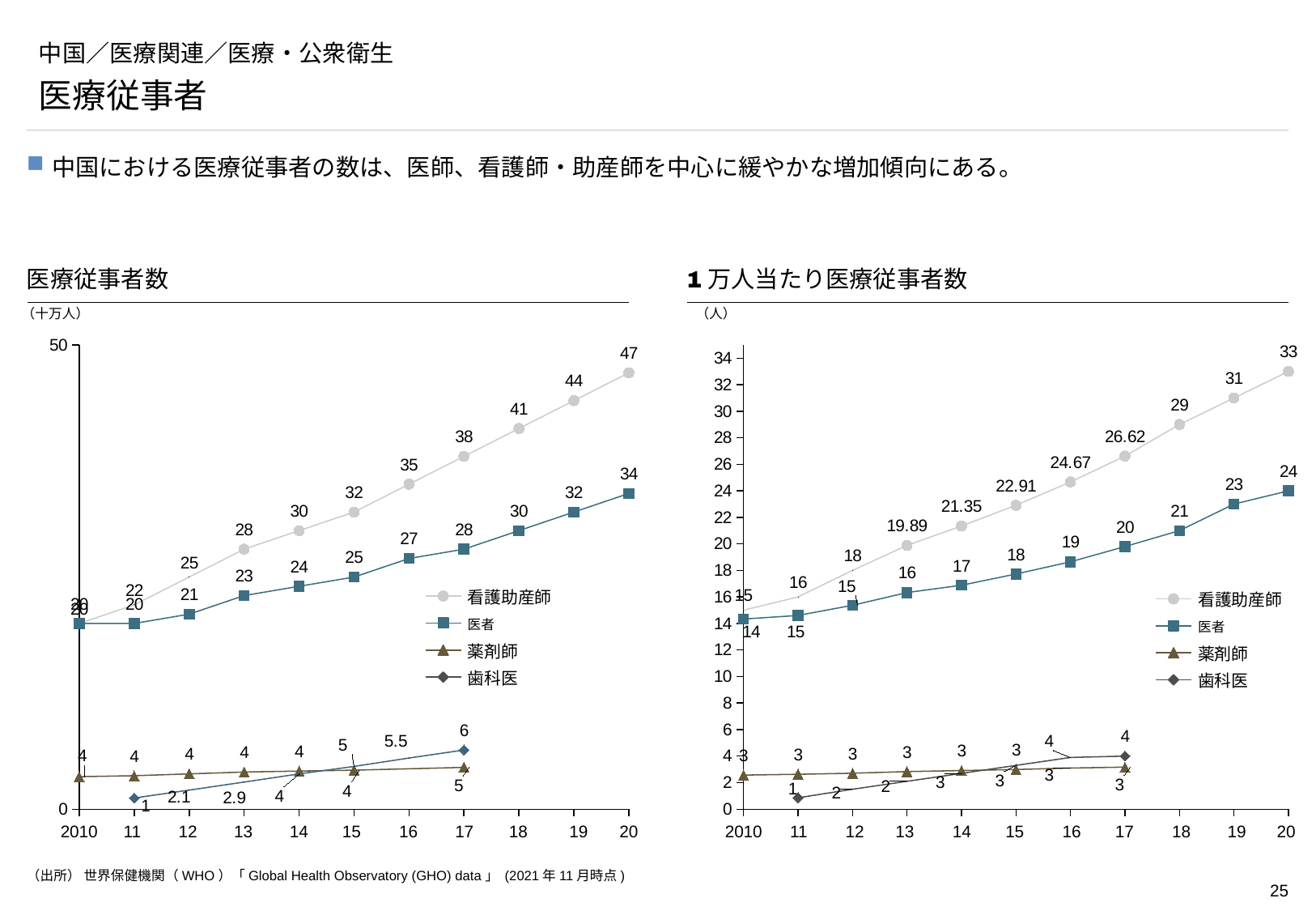

# 中国／医療関連／医療・公衆衛生
医療従事者
中国における医療従事者の数は、医師、看護師・助産師を中心に緩やかな増加傾向にある。
医療従事者数
1万人当たり医療従事者数
（十万人）
（人）

### Chart

| Category |  |  |  |  |
|---|---|---|---|---|

### Chart

| Category |  |  |  |  |
|---|---|---|---|---|
看護助産師
看護助産師

医者
医者

薬剤師
薬剤師

歯科医
歯科医

2010
11
12
13
14
15
16
17
18
19
20
2010
11
12
13
14
15
16
17
18
19
20
（出所） 世界保健機関（WHO）「Global Health Observatory (GHO) data」 (2021年11月時点)